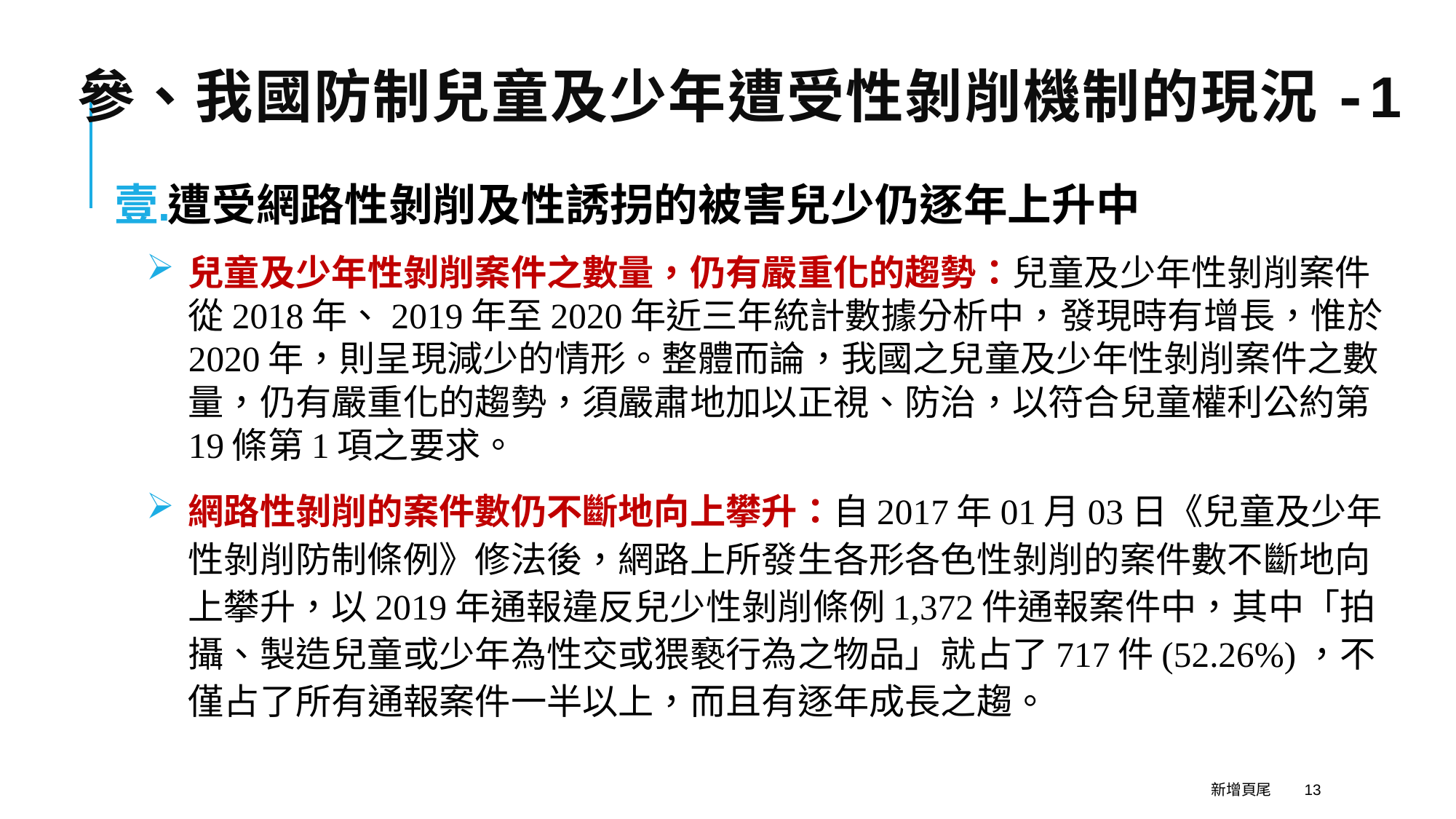

參、我國防制兒童及少年遭受性剝削機制的現況-1
遭受網路性剝削及性誘拐的被害兒少仍逐年上升中
兒童及少年性剝削案件之數量，仍有嚴重化的趨勢：兒童及少年性剝削案件從2018年、2019年至2020年近三年統計數據分析中，發現時有增長，惟於2020年，則呈現減少的情形。整體而論，我國之兒童及少年性剝削案件之數量，仍有嚴重化的趨勢，須嚴肅地加以正視、防治，以符合兒童權利公約第19條第1項之要求。
網路性剝削的案件數仍不斷地向上攀升：自2017年01月03日《兒童及少年性剝削防制條例》修法後，網路上所發生各形各色性剝削的案件數不斷地向上攀升，以2019年通報違反兒少性剝削條例1,372件通報案件中，其中「拍攝、製造兒童或少年為性交或猥褻行為之物品」就占了717件(52.26%)，不僅占了所有通報案件一半以上，而且有逐年成長之趨。

新增頁尾
13